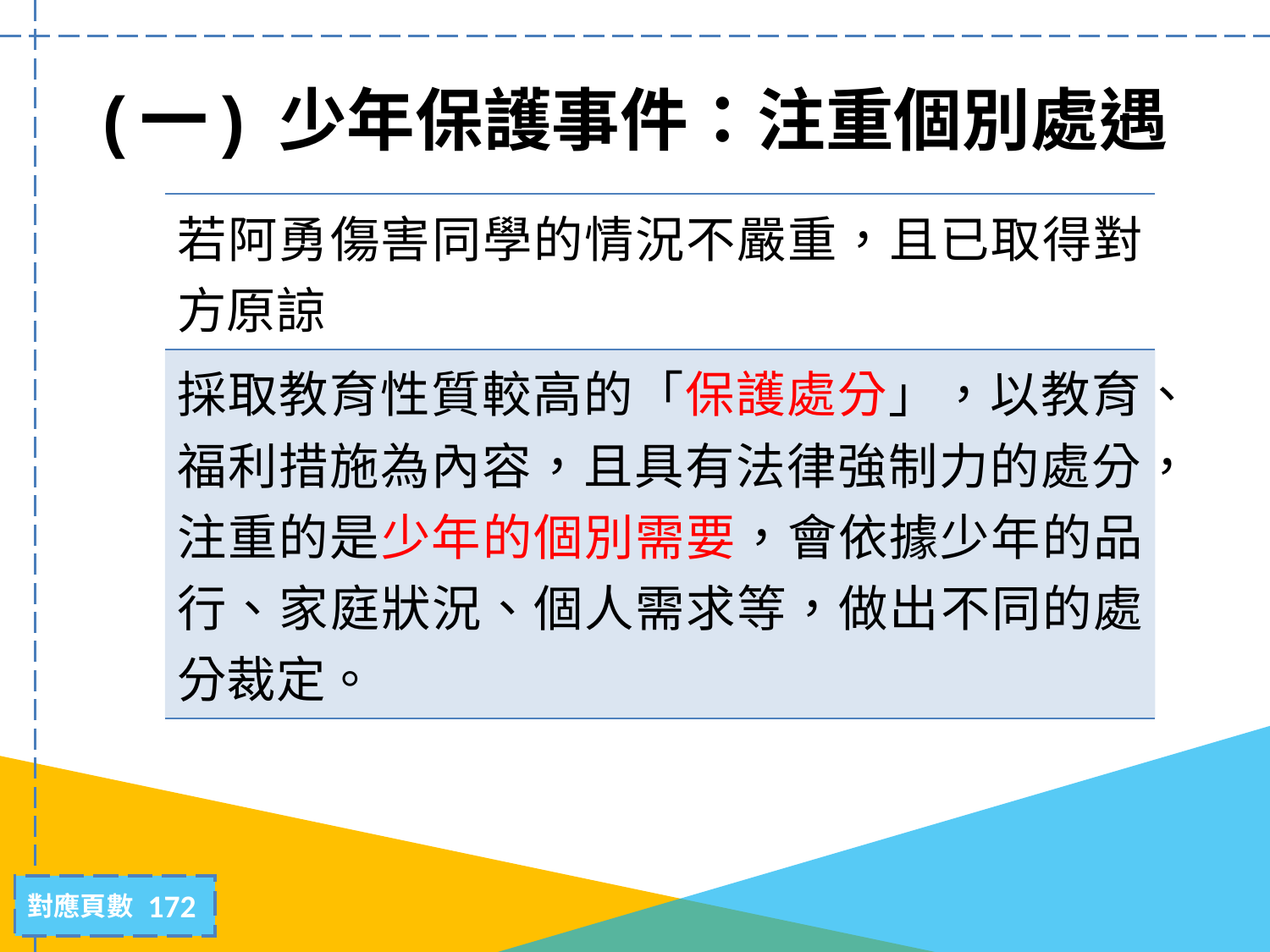

# (一) 少年保護事件：注重個別處遇
| 若阿勇傷害同學的情況不嚴重，且已取得對方原諒 |
| --- |
| 採取教育性質較高的「保護處分」，以教育、福利措施為內容，且具有法律強制力的處分，注重的是少年的個別需要，會依據少年的品行、家庭狀況、個人需求等，做出不同的處分裁定。 |
172